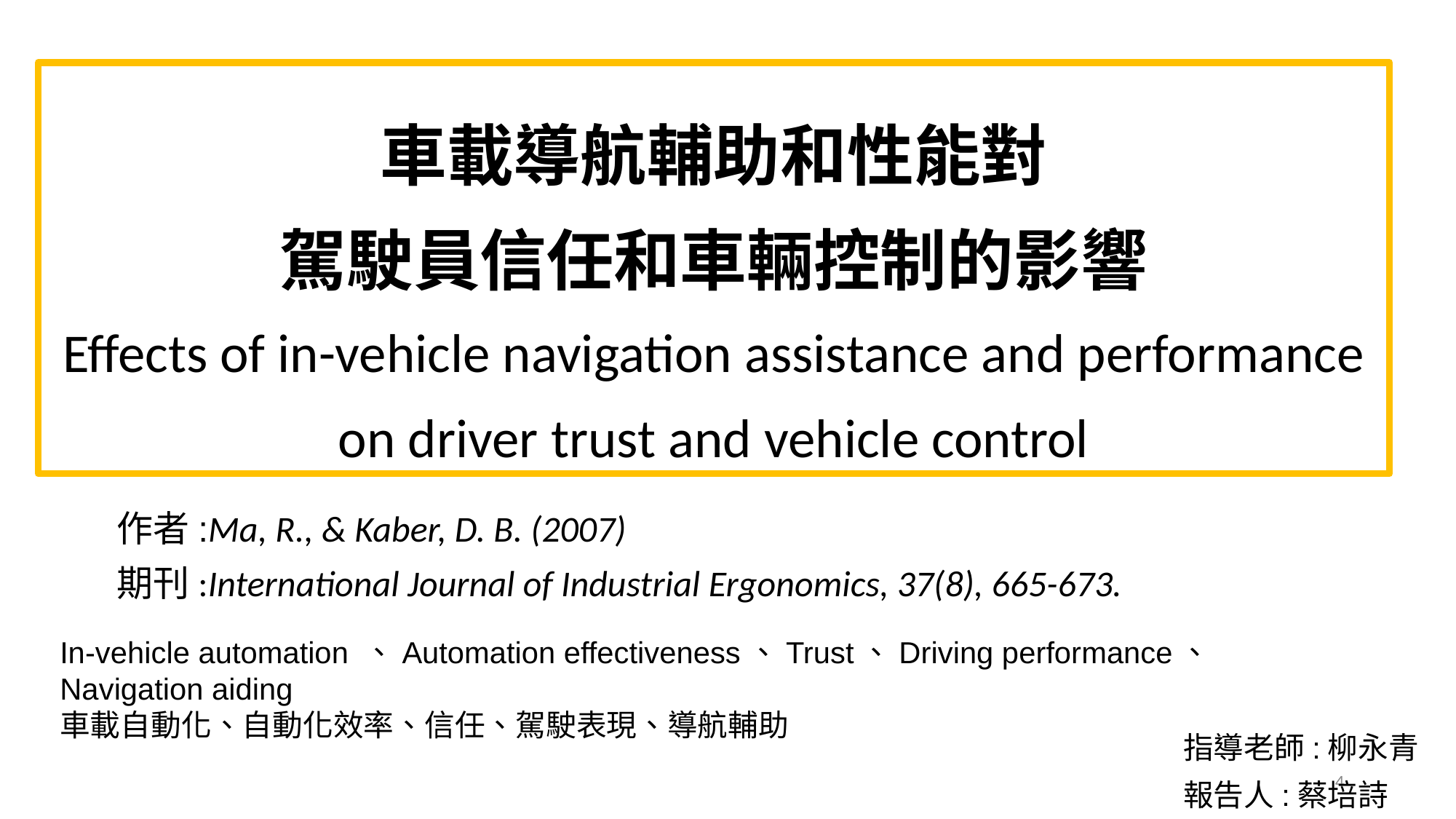

# 車載導航輔助和性能對 駕駛員信任和車輛控制的影響 Effects of in-vehicle navigation assistance and performance on driver trust and vehicle control
作者:Ma, R., & Kaber, D. B. (2007)
期刊:International Journal of Industrial Ergonomics, 37(8), 665-673.
In-vehicle automation 、Automation effectiveness、Trust、Driving performance、
Navigation aiding
車載自動化、自動化效率、信任、駕駛表現、導航輔助
指導老師:柳永青
報告人:蔡培詩
4